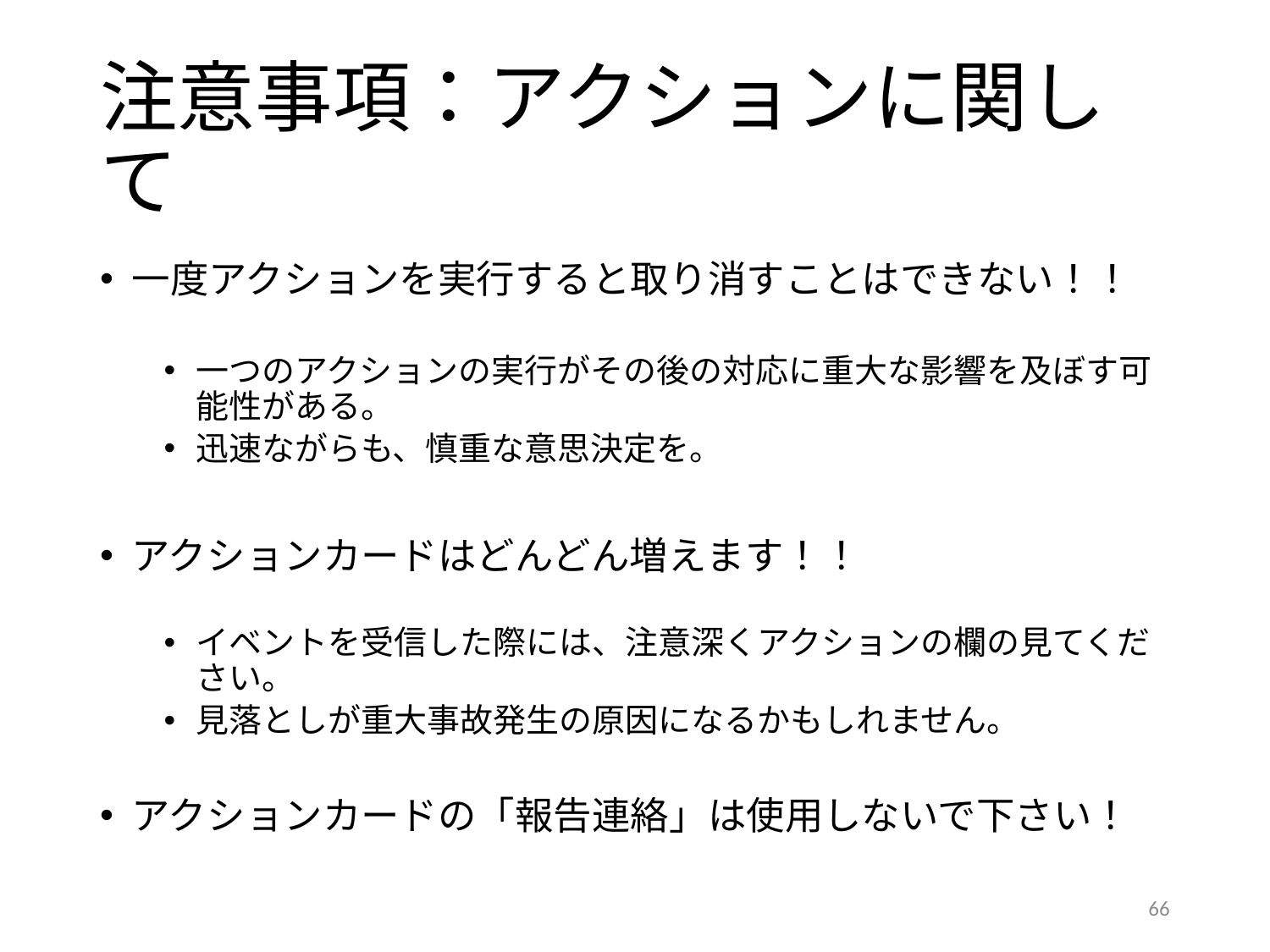

# 注意事項：アクションに関して
一度アクションを実行すると取り消すことはできない！！
一つのアクションの実行がその後の対応に重大な影響を及ぼす可能性がある。
迅速ながらも、慎重な意思決定を。

アクションカードはどんどん増えます！！
イベントを受信した際には、注意深くアクションの欄の見てください。
見落としが重大事故発生の原因になるかもしれません。

アクションカードの「報告連絡」は使用しないで下さい！
66